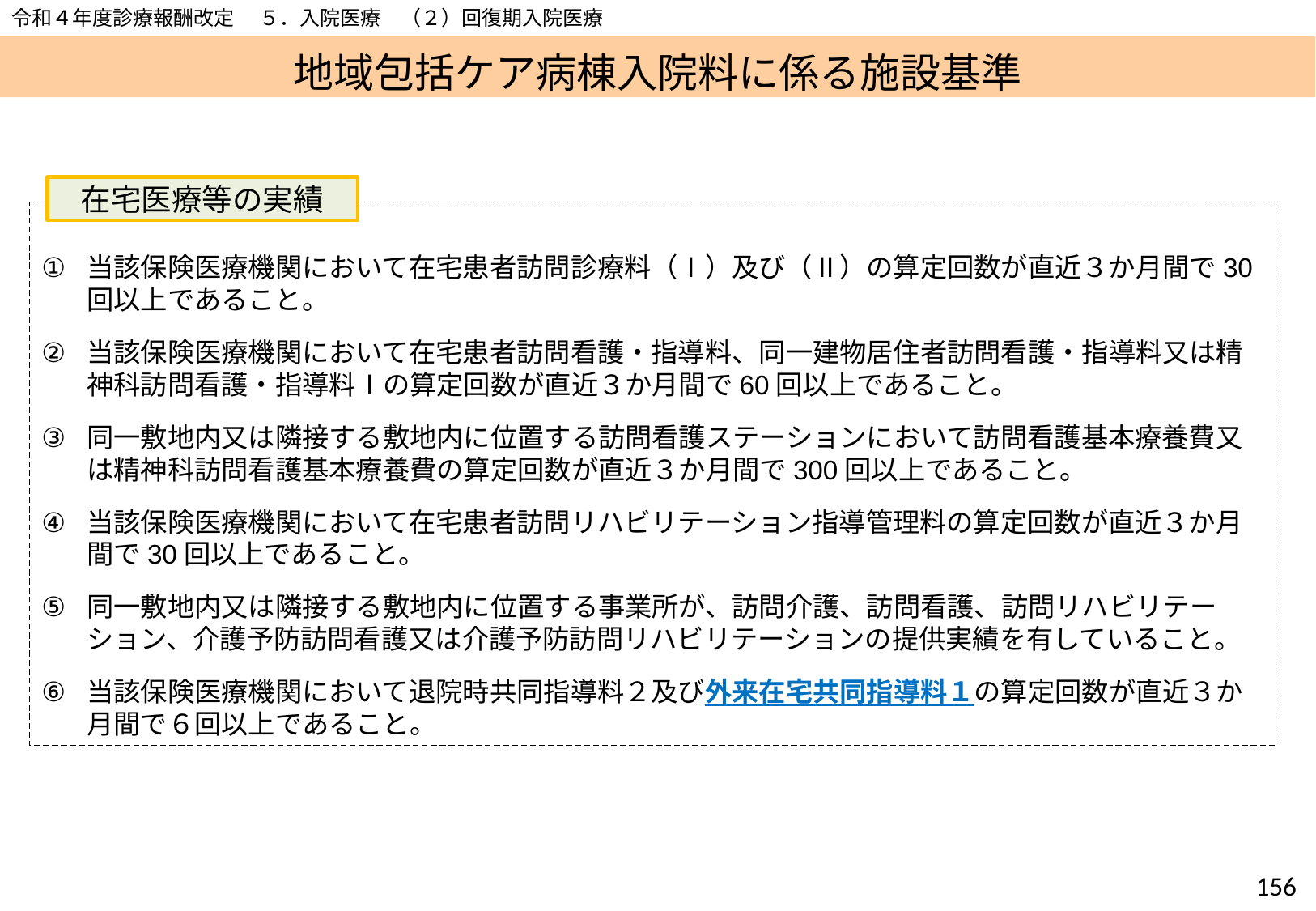

令和４年度診療報酬改定　 ５．入院医療　（２）回復期入院医療

# 地域包括ケア病棟入院料に係る施設基準
在宅医療等の実績

当該保険医療機関において在宅患者訪問診療料（Ⅰ）及び（Ⅱ）の算定回数が直近３か月間で30回以上であること。
当該保険医療機関において在宅患者訪問看護・指導料、同一建物居住者訪問看護・指導料又は精神科訪問看護・指導料Ⅰの算定回数が直近３か月間で60回以上であること。
同一敷地内又は隣接する敷地内に位置する訪問看護ステーションにおいて訪問看護基本療養費又は精神科訪問看護基本療養費の算定回数が直近３か月間で300回以上であること。
当該保険医療機関において在宅患者訪問リハビリテーション指導管理料の算定回数が直近３か月間で30回以上であること。
同一敷地内又は隣接する敷地内に位置する事業所が、訪問介護、訪問看護、訪問リハビリテーション、介護予防訪問看護又は介護予防訪問リハビリテーションの提供実績を有していること。
当該保険医療機関において退院時共同指導料２及び外来在宅共同指導料１の算定回数が直近３か月間で６回以上であること。
156